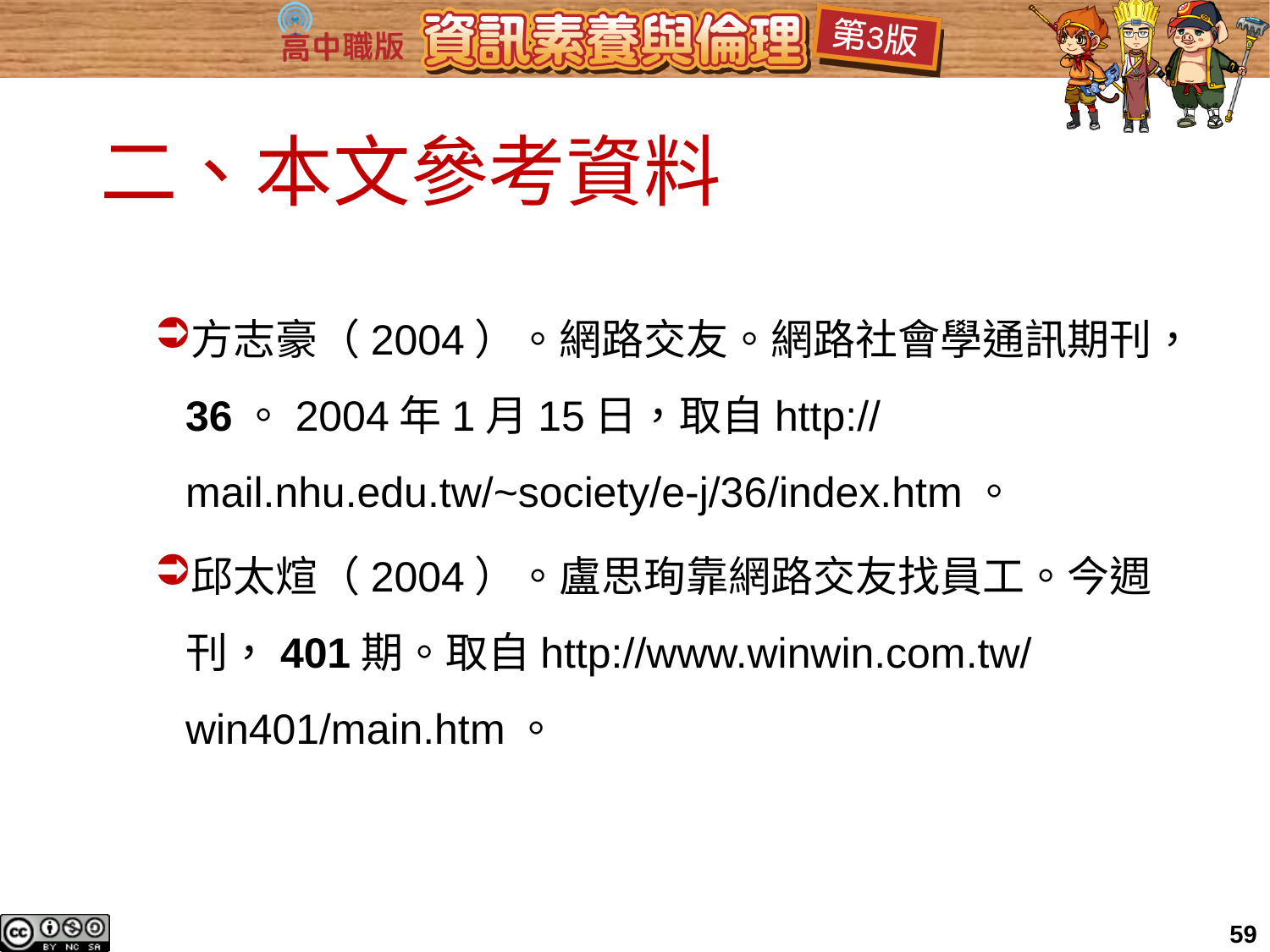

# 二、本文參考資料

方志豪（2004）。網路交友。網路社會學通訊期刊，36。2004年1月15日，取自http://mail.nhu.edu.tw/~society/e-j/36/index.htm。
邱太煊（2004）。盧思珣靠網路交友找員工。今週刊，401期。取自http://www.winwin.com.tw/win401/main.htm。

59